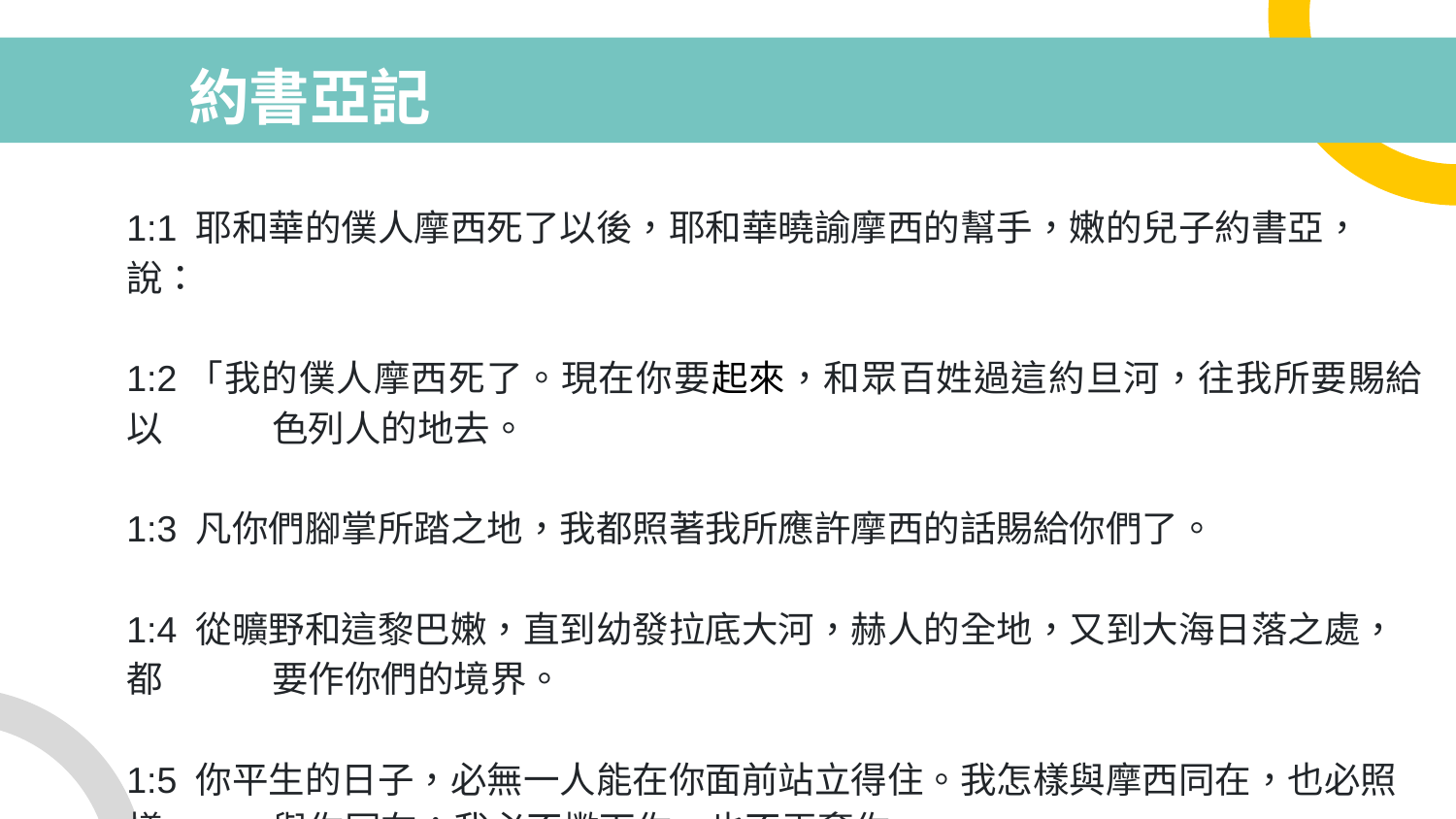

# 約書亞記
1:1 耶和華的僕人摩西死了以後，耶和華曉諭摩西的幫手，嫩的兒子約書亞，說：

1:2「我的僕人摩西死了。現在你要起來，和眾百姓過這約旦河，往我所要賜給以   	色列人的地去。

1:3 凡你們腳掌所踏之地，我都照著我所應許摩西的話賜給你們了。

1:4 從曠野和這黎巴嫩，直到幼發拉底大河，赫人的全地，又到大海日落之處，都	要作你們的境界。

1:5 你平生的日子，必無一人能在你面前站立得住。我怎樣與摩西同在，也必照樣   	與你同在；我必不撇下你，也不丟棄你。